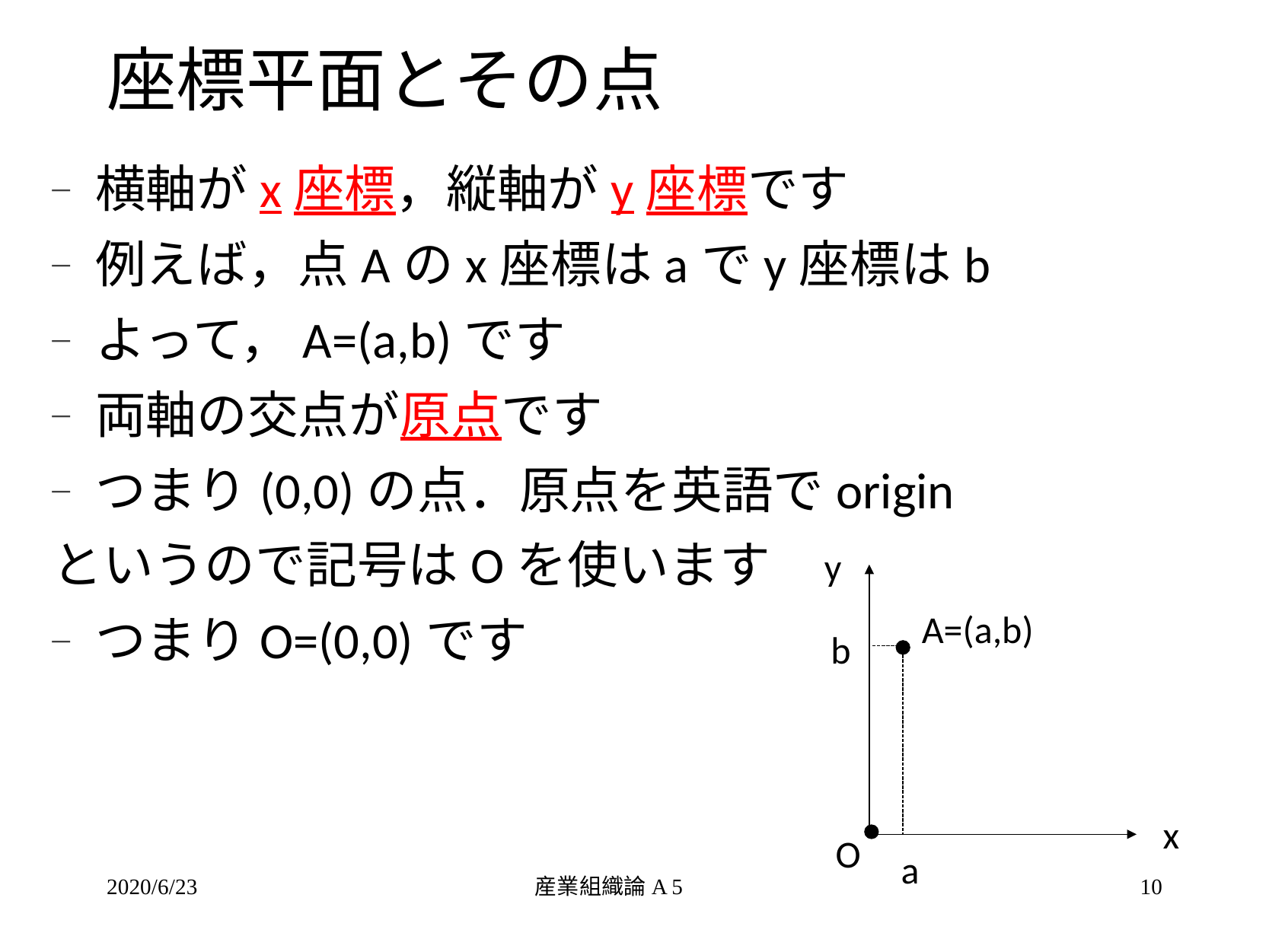

# 座標平面とその点
横軸がx座標，縦軸がy座標です
例えば，点Aのx座標はaでy座標はb
よって，A=(a,b)です
両軸の交点が原点です
つまり(0,0)の点．原点を英語でorigin
というので記号はOを使います
つまりO=(0,0)です

y
A=(a,b)
b

x
O

a
2020/6/23
産業組織論A 5
10